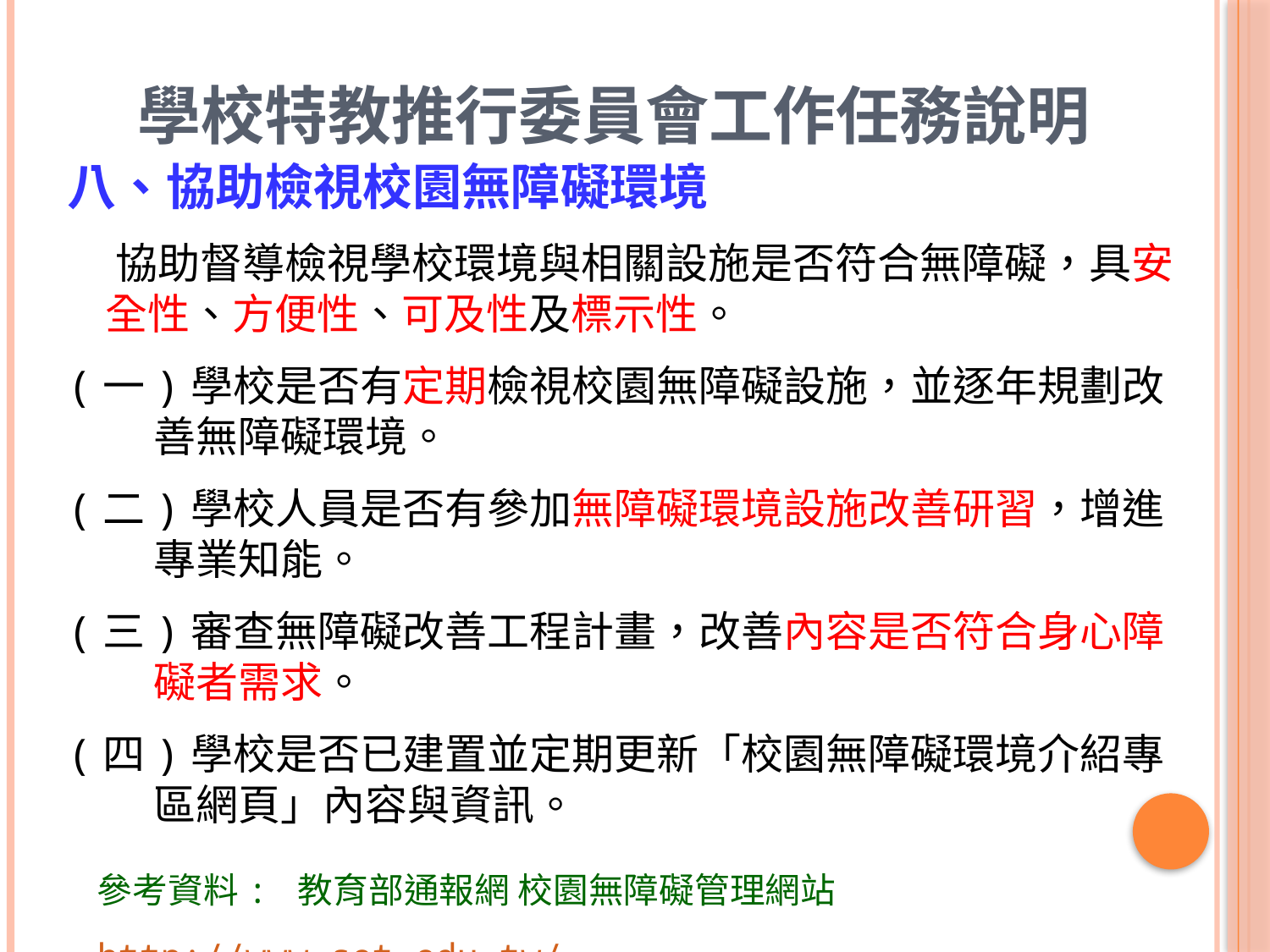

# 學校特教推行委員會工作任務說明
八、協助檢視校園無障礙環境
    協助督導檢視學校環境與相關設施是否符合無障礙，具安全性、方便性、可及性及標示性。
(一)學校是否有定期檢視校園無障礙設施，並逐年規劃改善無障礙環境。
(二)學校人員是否有參加無障礙環境設施改善研習，增進專業知能。
(三)審查無障礙改善工程計畫，改善內容是否符合身心障礙者需求。
(四)學校是否已建置並定期更新「校園無障礙環境介紹專區網頁」內容與資訊。

參考資料: 教育部通報網 校園無障礙管理網站http://www.set.edu.tw/